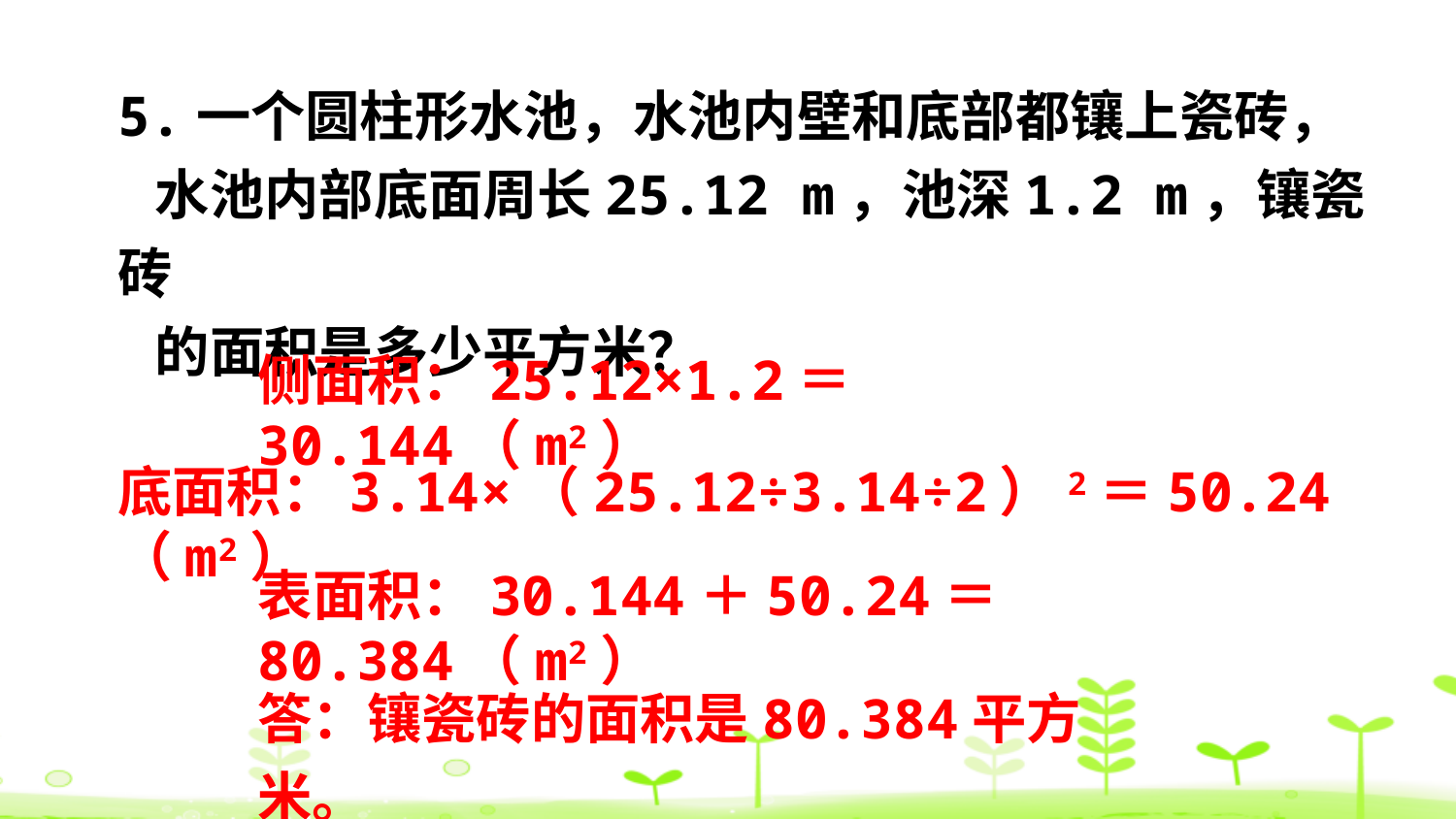

5.一个圆柱形水池，水池内壁和底部都镶上瓷砖，
  水池内部底面周长25.12 m，池深1.2 m，镶瓷砖
  的面积是多少平方米？
侧面积：25.12×1.2＝30.144（m2）
底面积：3.14×（25.12÷3.14÷2）2＝50.24（m2）
表面积：30.144＋50.24＝80.384（m2）
答：镶瓷砖的面积是80.384平方米。